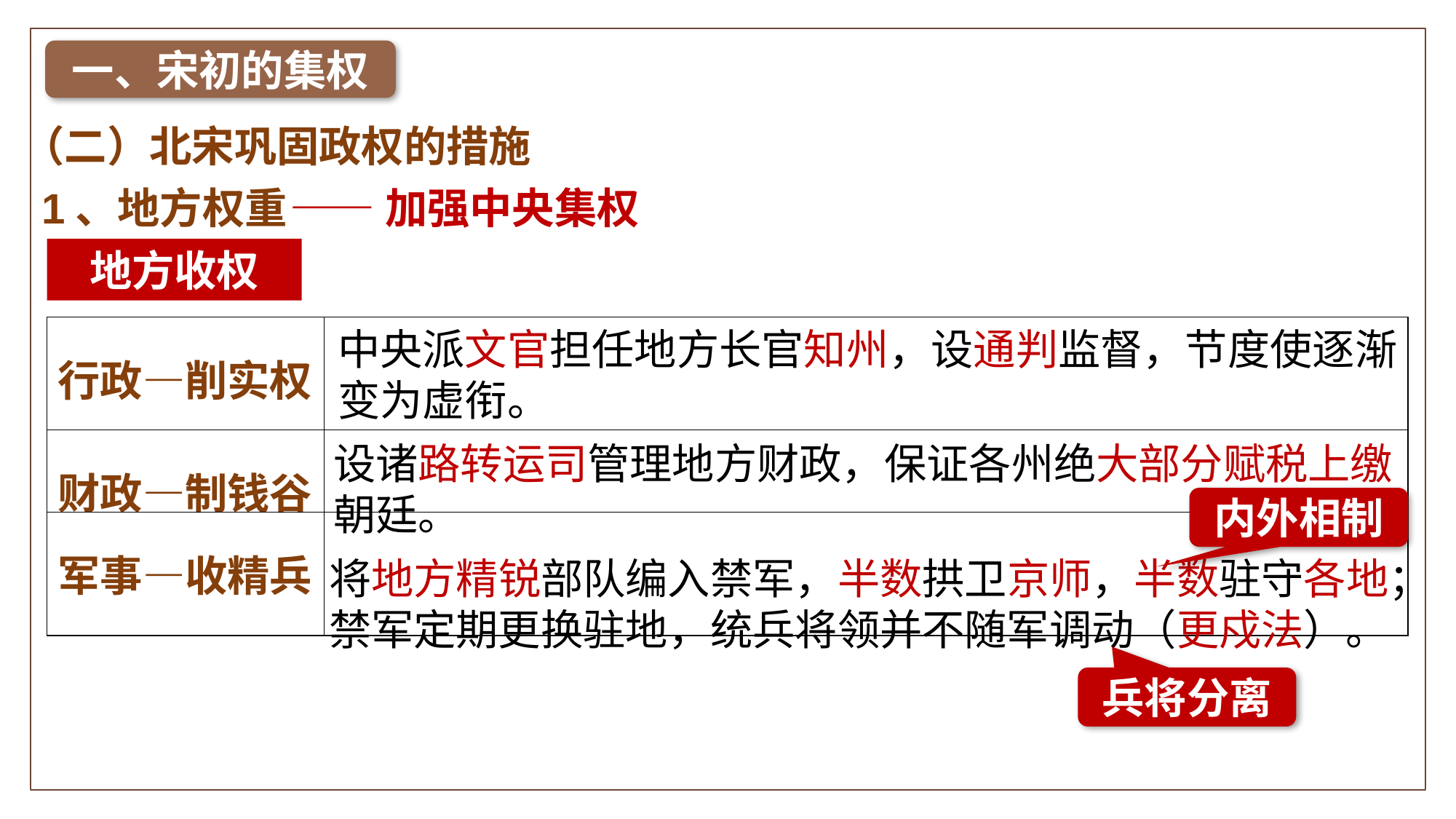

一、宋初的集权
（二）北宋巩固政权的措施
1、地方权重
——加强中央集权
地方收权
| 行政—削实权 |  |
| --- | --- |
| 财政—制钱谷 |  |
| 军事—收精兵 |  |
中央派文官担任地方长官知州，设通判监督，节度使逐渐变为虚衔。
设诸路转运司管理地方财政，保证各州绝大部分赋税上缴朝廷。
内外相制
将地方精锐部队编入禁军，半数拱卫京师，半数驻守各地；
禁军定期更换驻地，统兵将领并不随军调动（更戍法）。
兵将分离